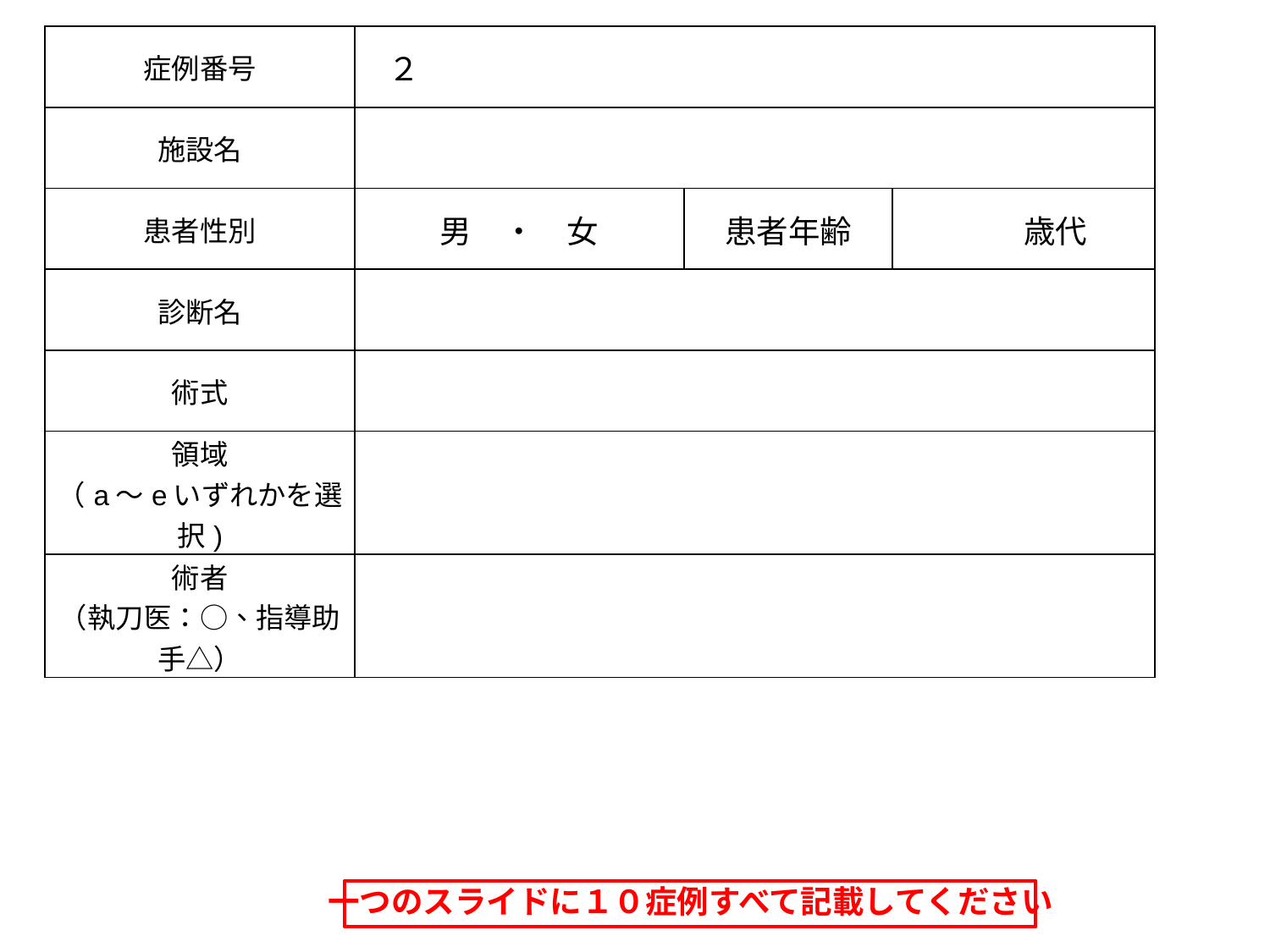

| 症例番号 | ２ |  |  |  |  |  |  |  |  |
| --- | --- | --- | --- | --- | --- | --- | --- | --- | --- |
| 施設名 |  |  |  |  |  |  |  |  |  |
| 患者性別 | 男　・　女 | 患者年齢 |  | 歳代 |  |  |  |  |  |
| 診断名 |  |  |  |  |  |  |  |  |  |
| 術式 |  |  |  |  |  |  |  |  |  |
| 領域 （a～eいずれかを選択) |  |  |  |  |  |  |  |  |  |
| 術者 （執刀医：○、指導助手△） |  |  |  |  |  |  |  |  |  |
|  |  |  |  |  |  |  |  |  |  |
|  |  |  |  |  |  |  |  |  |  |
|  |  |  |  |  |  |  |  |  |  |
|  |  |  |  |  |  |  |  |  |  |
|  |  |  |  |  |  |  |  |  |  |
|  |  |  |  |  |  |  |  |  |  |
|  |  |  |  |  |  |  |  |  |  |
|  |  |  |  |  |  |  |  |  |  |
一つのスライドに１０症例すべて記載してください